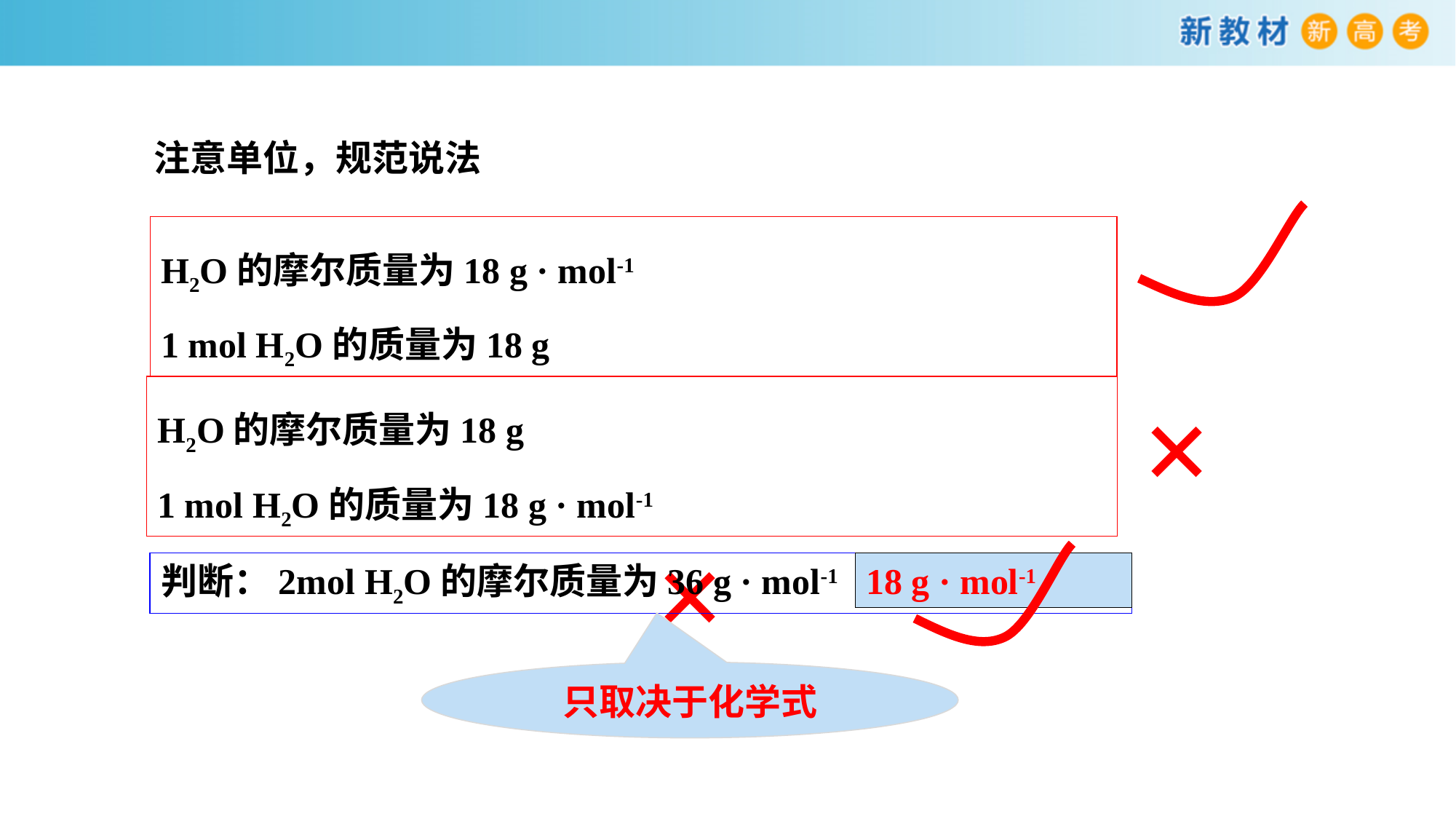

注意单位，规范说法

H2O的摩尔质量为18 g · mol-1
1 mol H2O的质量为18 g
×
H2O的摩尔质量为18 g
1 mol H2O的质量为18 g · mol-1
×

判断：2mol H2O的摩尔质量为36 g · mol-1
18 g · mol-1
只取决于化学式